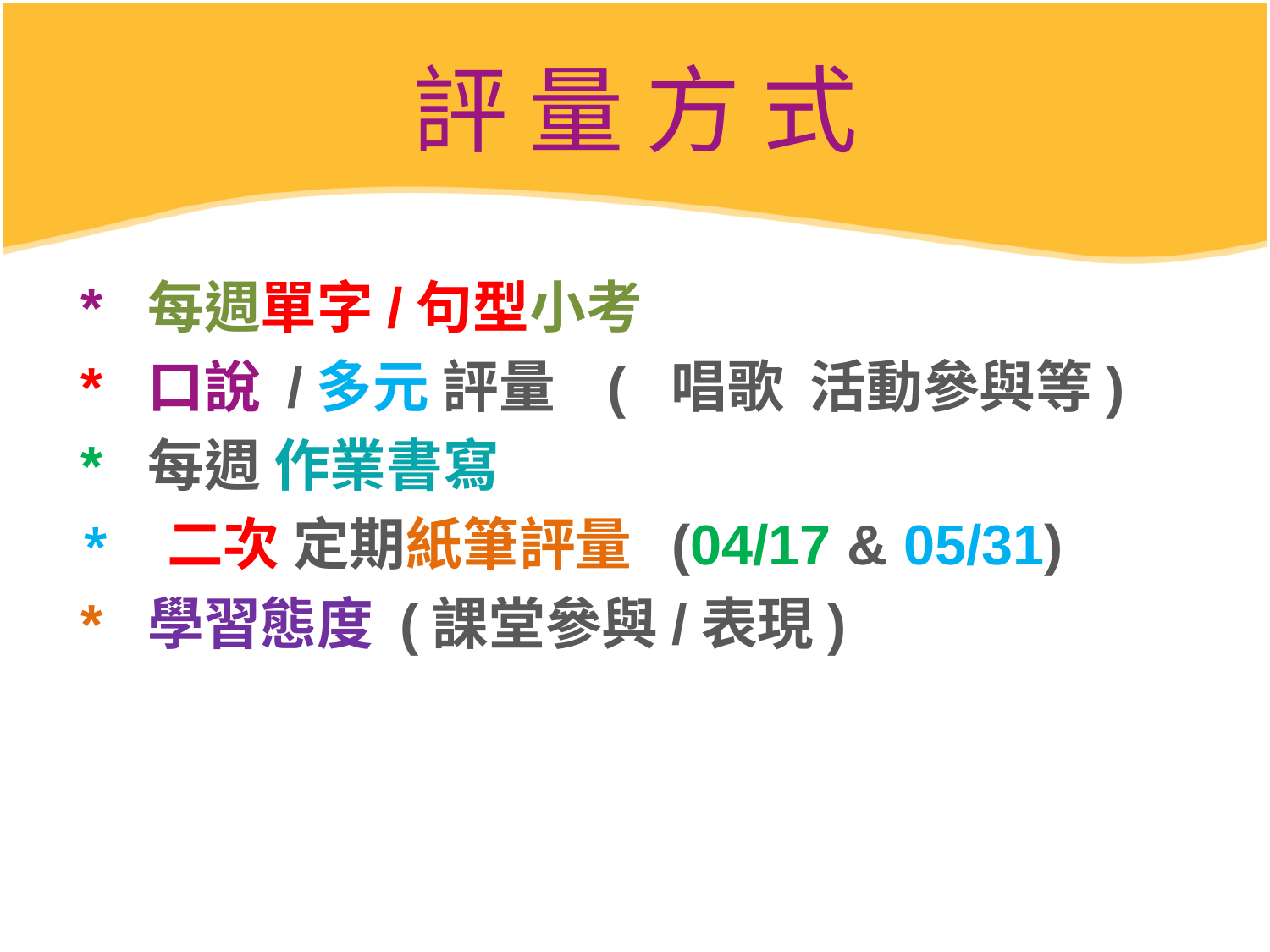

# 評 量 方 式
*  每週單字/句型小考
*  口說 /多元 評量   (  唱歌  活動參與等)
*  每週 作業書寫
*    二次 定期紙筆評量  (04/17 & 05/31)
*  學習態度 (課堂參與/表現)